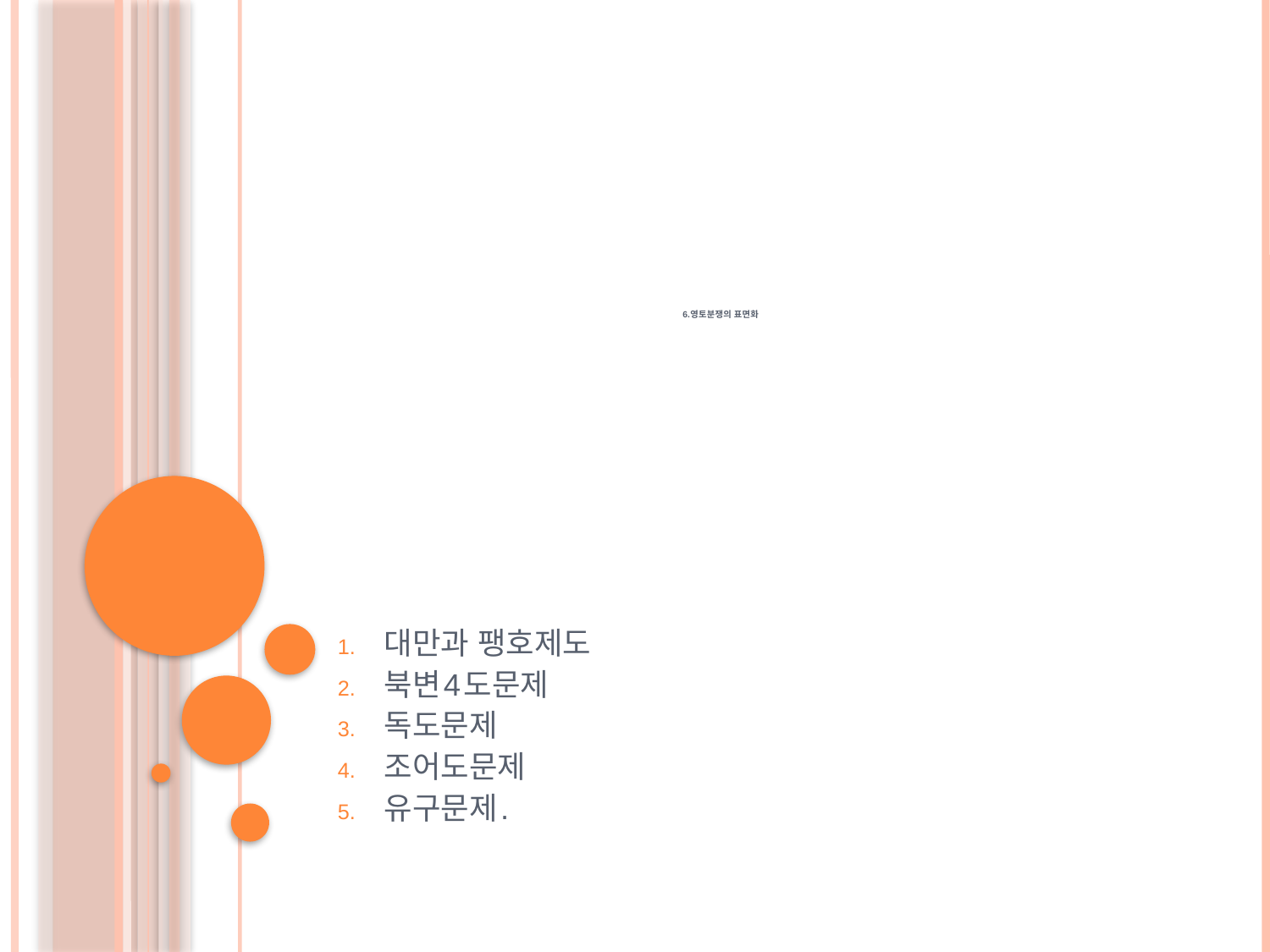

# 6.영토분쟁의 표면화

대만과 팽호제도
북변4도문제
독도문제
조어도문제
유구문제.